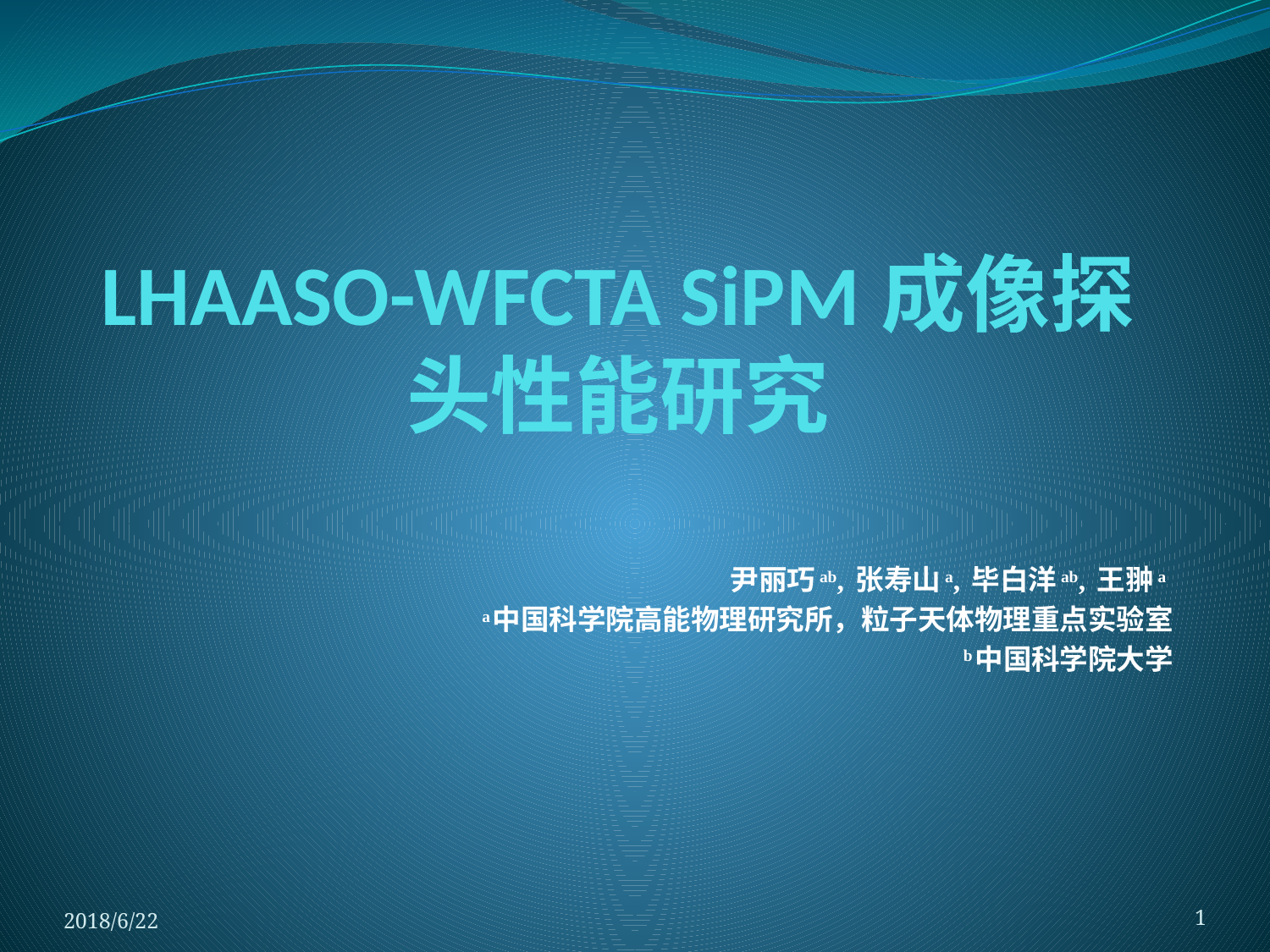

# LHAASO-WFCTA SiPM成像探头性能研究
尹丽巧ab, 张寿山a, 毕白洋ab, 王翀a
a中国科学院高能物理研究所，粒子天体物理重点实验室
b中国科学院大学

2018/6/22
1